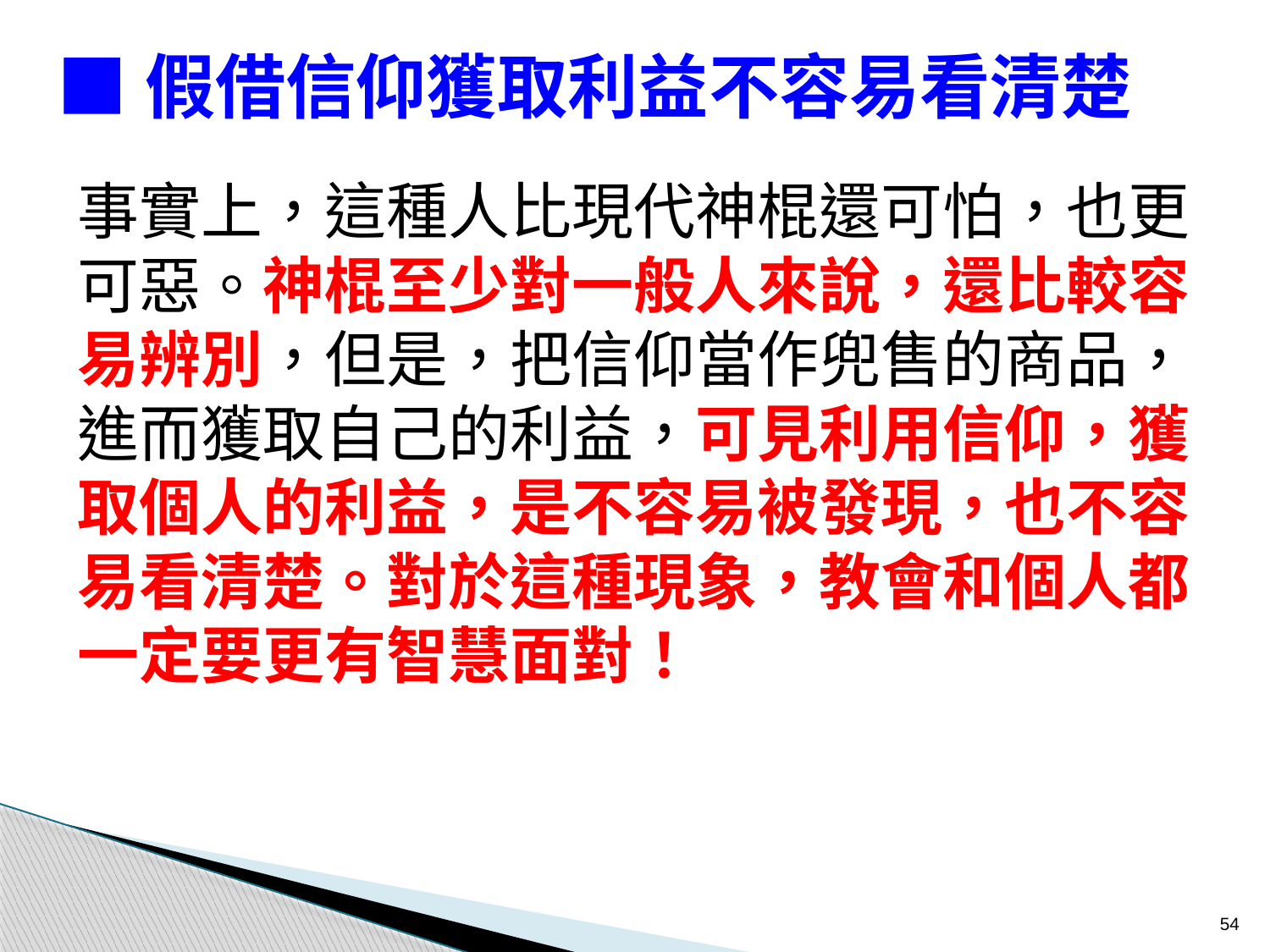

■假借信仰獲取利益不容易看清楚
事實上，這種人比現代神棍還可怕，也更可惡。神棍至少對一般人來說，還比較容易辨別，但是，把信仰當作兜售的商品，進而獲取自己的利益，可見利用信仰，獲取個人的利益，是不容易被發現，也不容易看清楚。對於這種現象，教會和個人都一定要更有智慧面對！
54